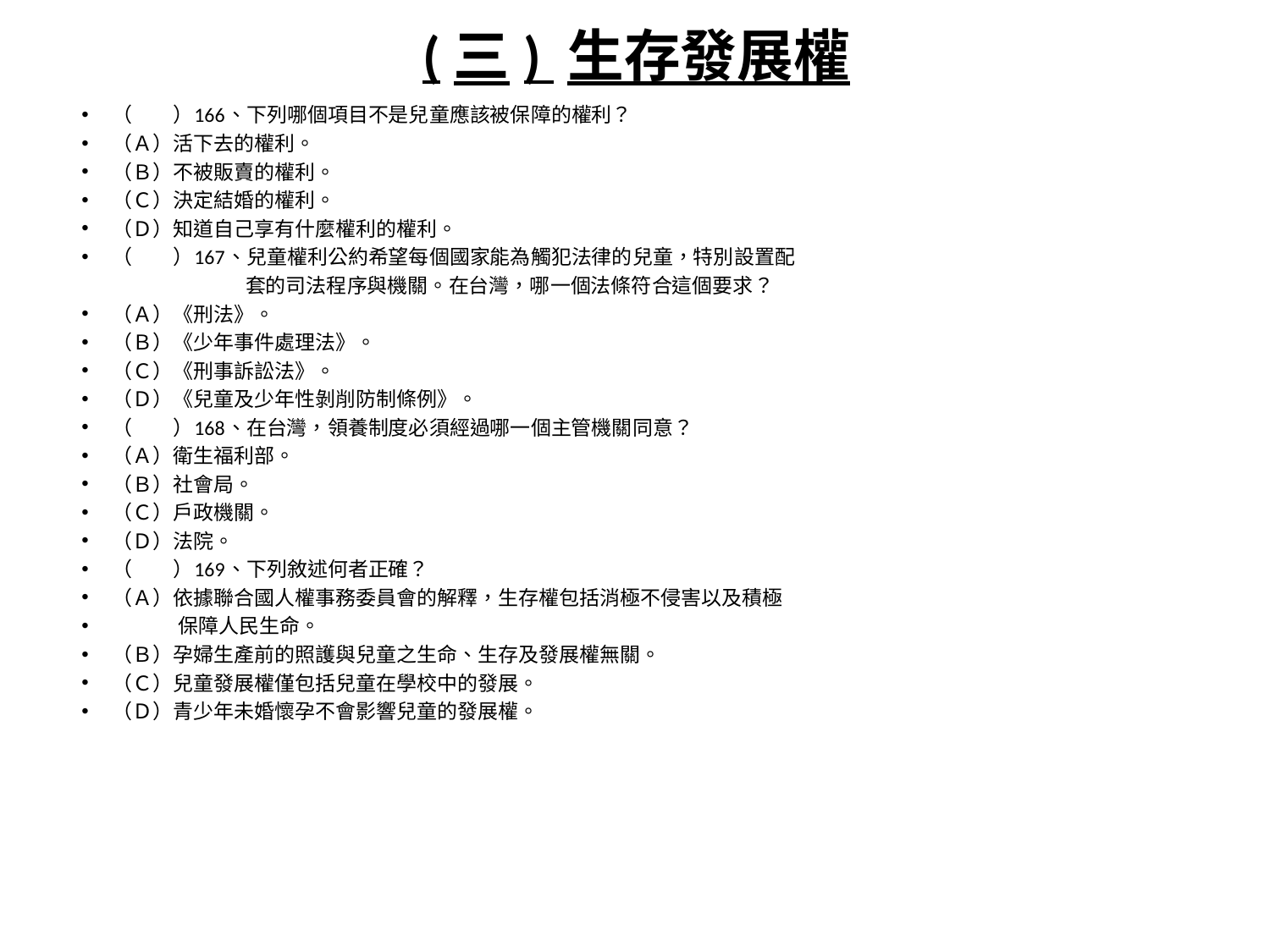

# (三) 生存發展權
（　　）166、下列哪個項目不是兒童應該被保障的權利？
（Ａ）活下去的權利。
（Ｂ）不被販賣的權利。
（Ｃ）決定結婚的權利。
（Ｄ）知道自己享有什麼權利的權利。
（　　）167、兒童權利公約希望每個國家能為觸犯法律的兒童，特別設置配
                                   套的司法程序與機關。在台灣，哪一個法條符合這個要求？
（Ａ）《刑法》。
（Ｂ）《少年事件處理法》。
（Ｃ）《刑事訴訟法》。
（Ｄ）《兒童及少年性剝削防制條例》。
（　　）168、在台灣，領養制度必須經過哪一個主管機關同意？
（Ａ）衛生福利部。
（Ｂ）社會局。
（Ｃ）戶政機關。
（Ｄ）法院。
（　　）169、下列敘述何者正確？
（Ａ）依據聯合國人權事務委員會的解釋，生存權包括消極不侵害以及積極
              保障人民生命。
（Ｂ）孕婦生產前的照護與兒童之生命、生存及發展權無關。
（Ｃ）兒童發展權僅包括兒童在學校中的發展。
（Ｄ）青少年未婚懷孕不會影響兒童的發展權。